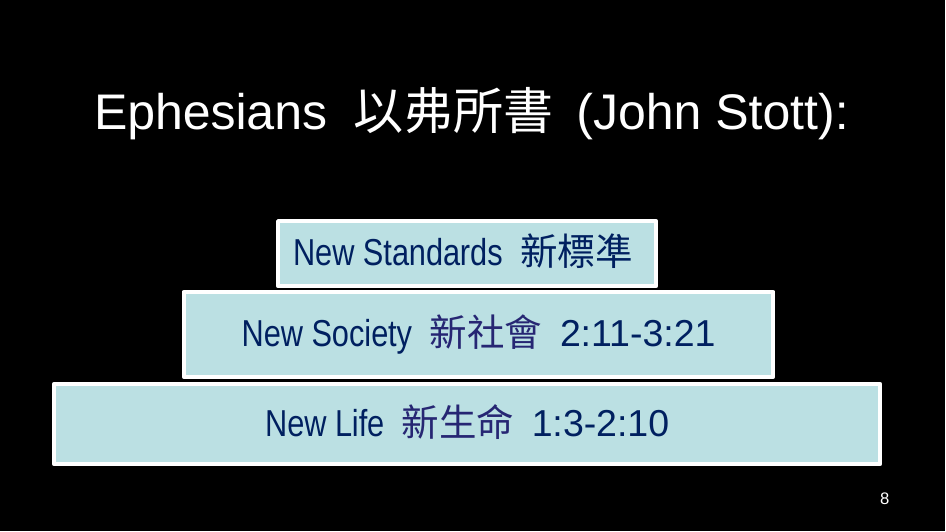

# Ephesians 以弗所書 (John Stott):
New Standards 新標凖
New Society 新社會 2:11-3:21
New Life 新生命 1:3-2:10
8